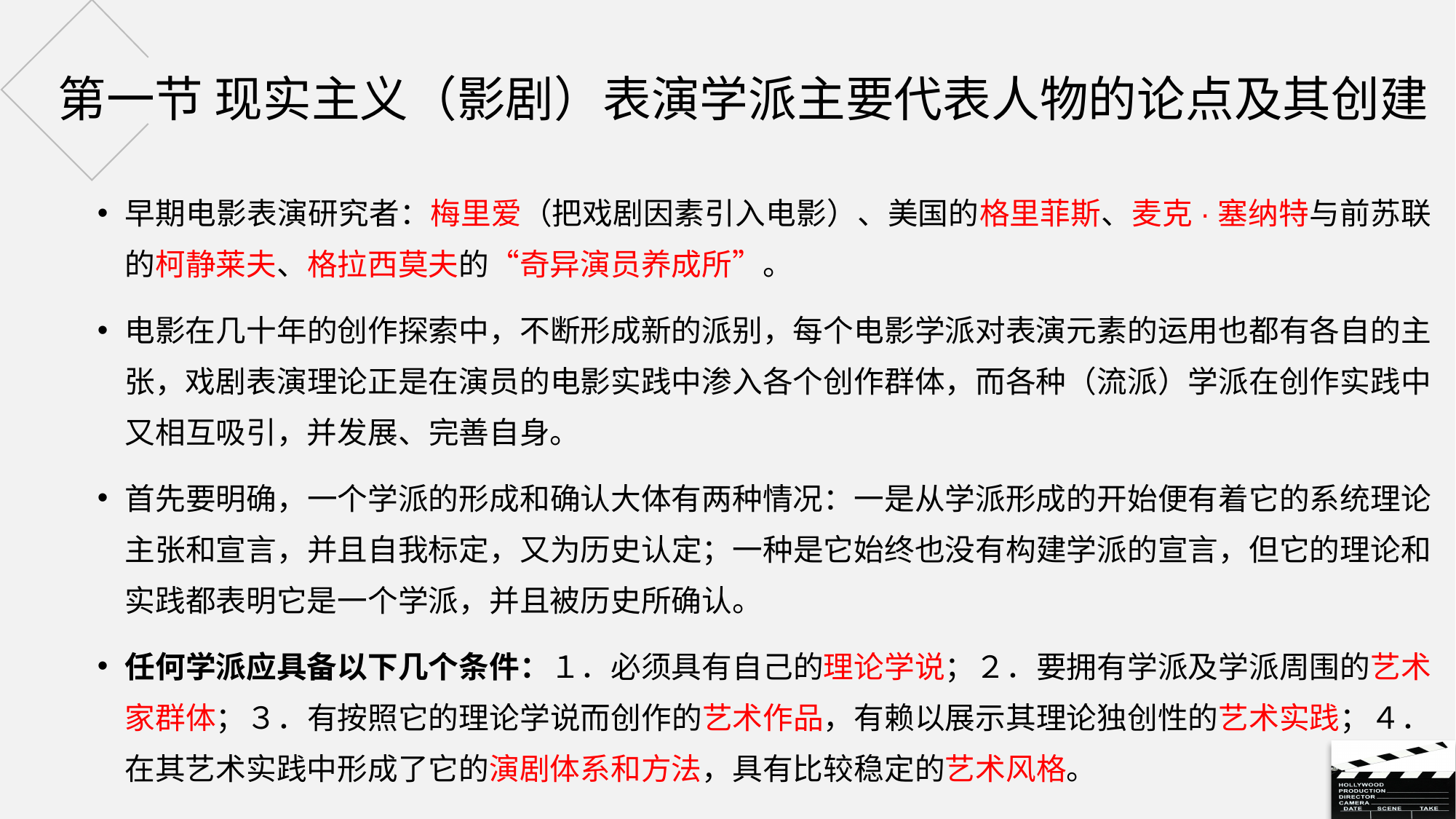

# 第一节 现实主义（影剧）表演学派主要代表人物的论点及其创建
早期电影表演研究者：梅里爱（把戏剧因素引入电影）、美国的格里菲斯、麦克·塞纳特与前苏联的柯静莱夫、格拉西莫夫的“奇异演员养成所”。
电影在几十年的创作探索中，不断形成新的派别，每个电影学派对表演元素的运用也都有各自的主张，戏剧表演理论正是在演员的电影实践中渗入各个创作群体，而各种（流派）学派在创作实践中又相互吸引，并发展、完善自身。
首先要明确，一个学派的形成和确认大体有两种情况：一是从学派形成的开始便有着它的系统理论主张和宣言，并且自我标定，又为历史认定；一种是它始终也没有构建学派的宣言，但它的理论和实践都表明它是一个学派，并且被历史所确认。
任何学派应具备以下几个条件：１．必须具有自己的理论学说；２．要拥有学派及学派周围的艺术家群体；３．有按照它的理论学说而创作的艺术作品，有赖以展示其理论独创性的艺术实践；４．在其艺术实践中形成了它的演剧体系和方法，具有比较稳定的艺术风格。